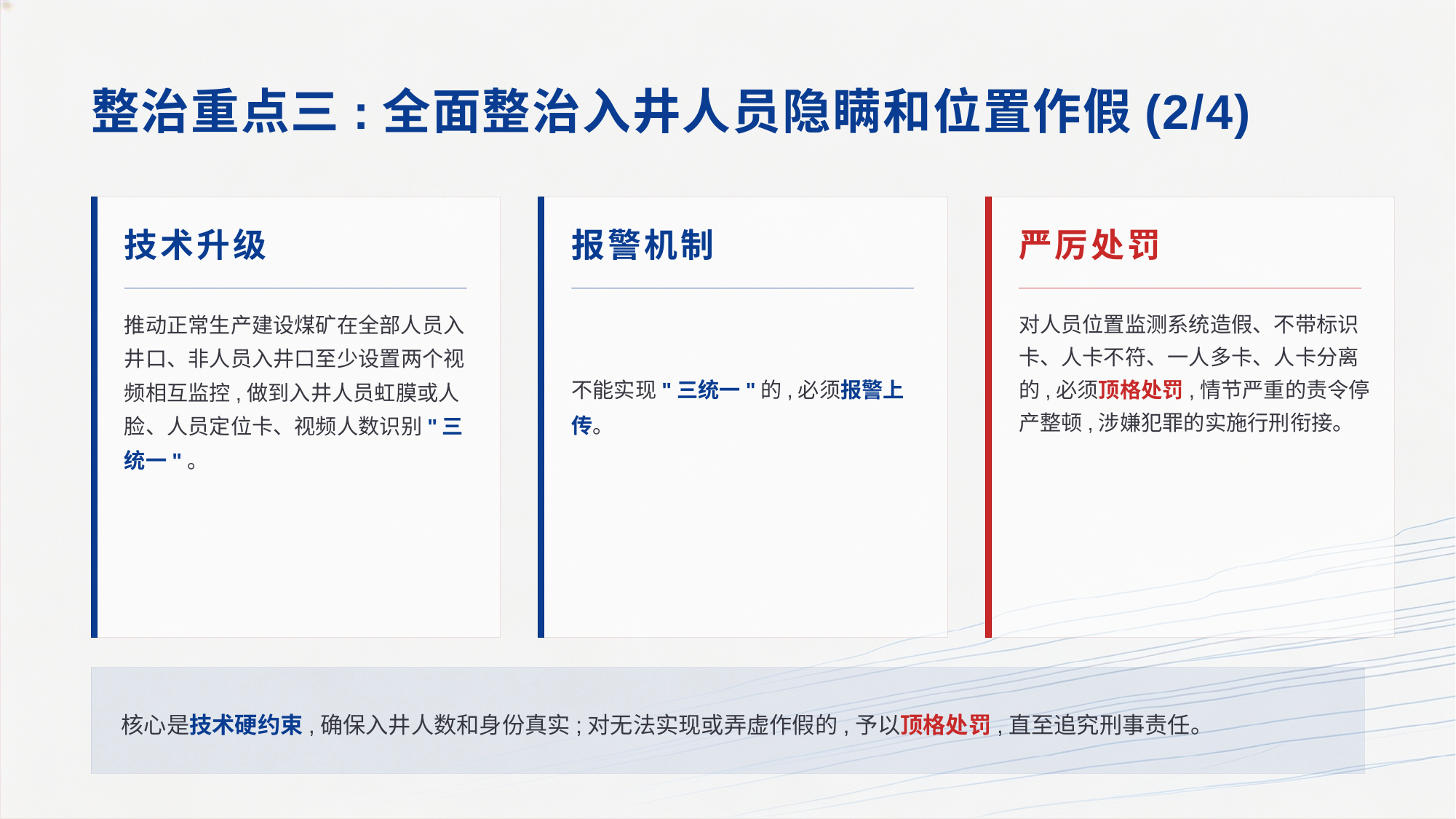

整治重点三:全面整治入井人员隐瞒和位置作假(2/4)

技术升级
报警机制
严厉处罚
推动正常生产建设煤矿在全部人员入井口、非人员入井口至少设置两个视频相互监控,做到入井人员虹膜或人脸、人员定位卡、视频人数识别"三统一"。
不能实现"三统一"的,必须报警上传。
对人员位置监测系统造假、不带标识卡、人卡不符、一人多卡、人卡分离的,必须顶格处罚,情节严重的责令停产整顿,涉嫌犯罪的实施行刑衔接。

核心是技术硬约束,确保入井人数和身份真实;对无法实现或弄虚作假的,予以顶格处罚,直至追究刑事责任。